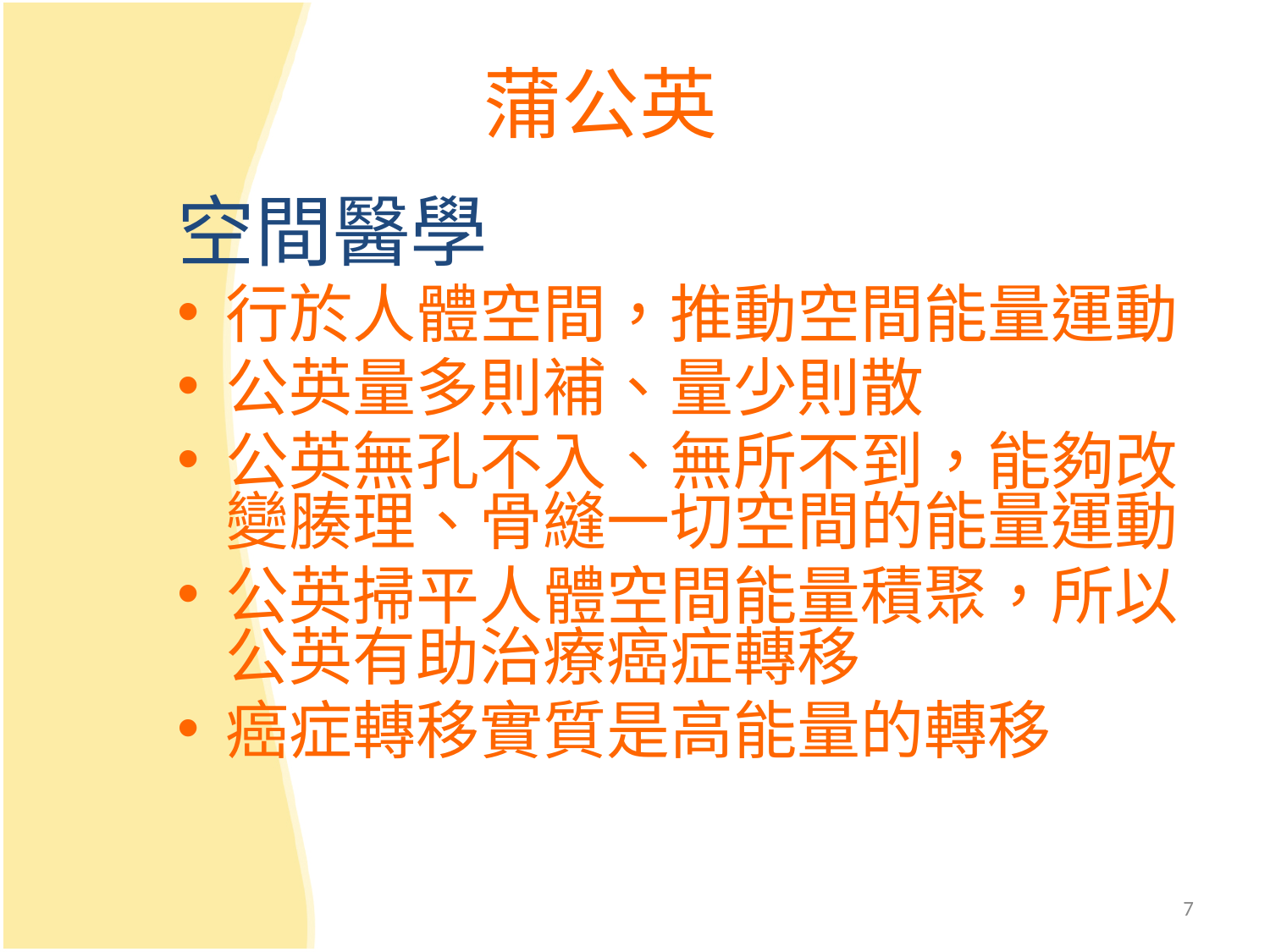

蒲公英
空間醫學
行於人體空間，推動空間能量運動
公英量多則補、量少則散
公英無孔不入、無所不到，能夠改變腠理、骨縫一切空間的能量運動
公英掃平人體空間能量積聚，所以公英有助治療癌症轉移
癌症轉移實質是高能量的轉移
7